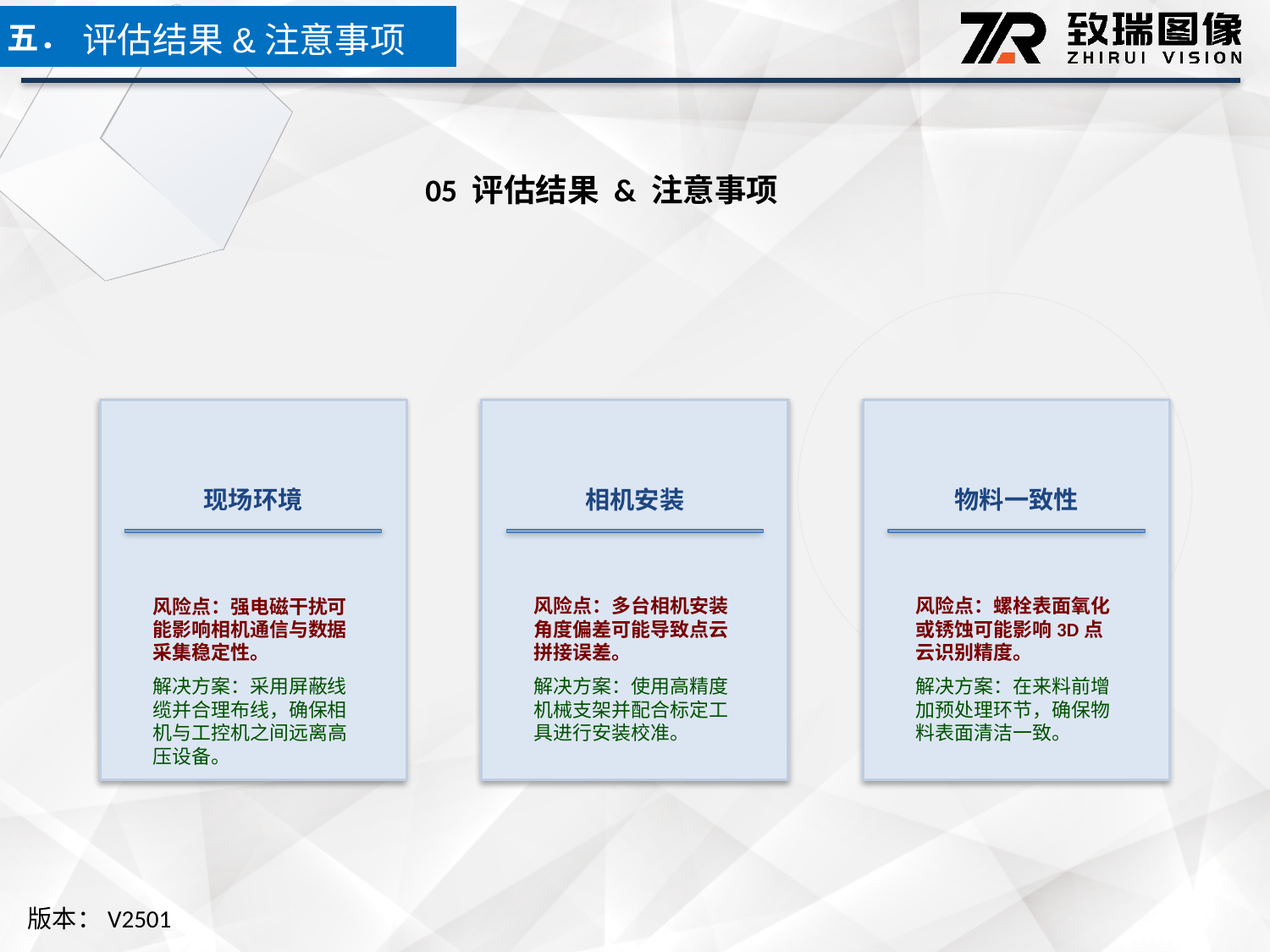

五．
评估结果&注意事项

05 评估结果 & 注意事项

现场环境

相机安装

物料一致性

风险点：强电磁干扰可能影响相机通信与数据采集稳定性。
解决方案：采用屏蔽线缆并合理布线，确保相机与工控机之间远离高压设备。

风险点：多台相机安装角度偏差可能导致点云拼接误差。
解决方案：使用高精度机械支架并配合标定工具进行安装校准。

风险点：螺栓表面氧化或锈蚀可能影响3D点云识别精度。
解决方案：在来料前增加预处理环节，确保物料表面清洁一致。